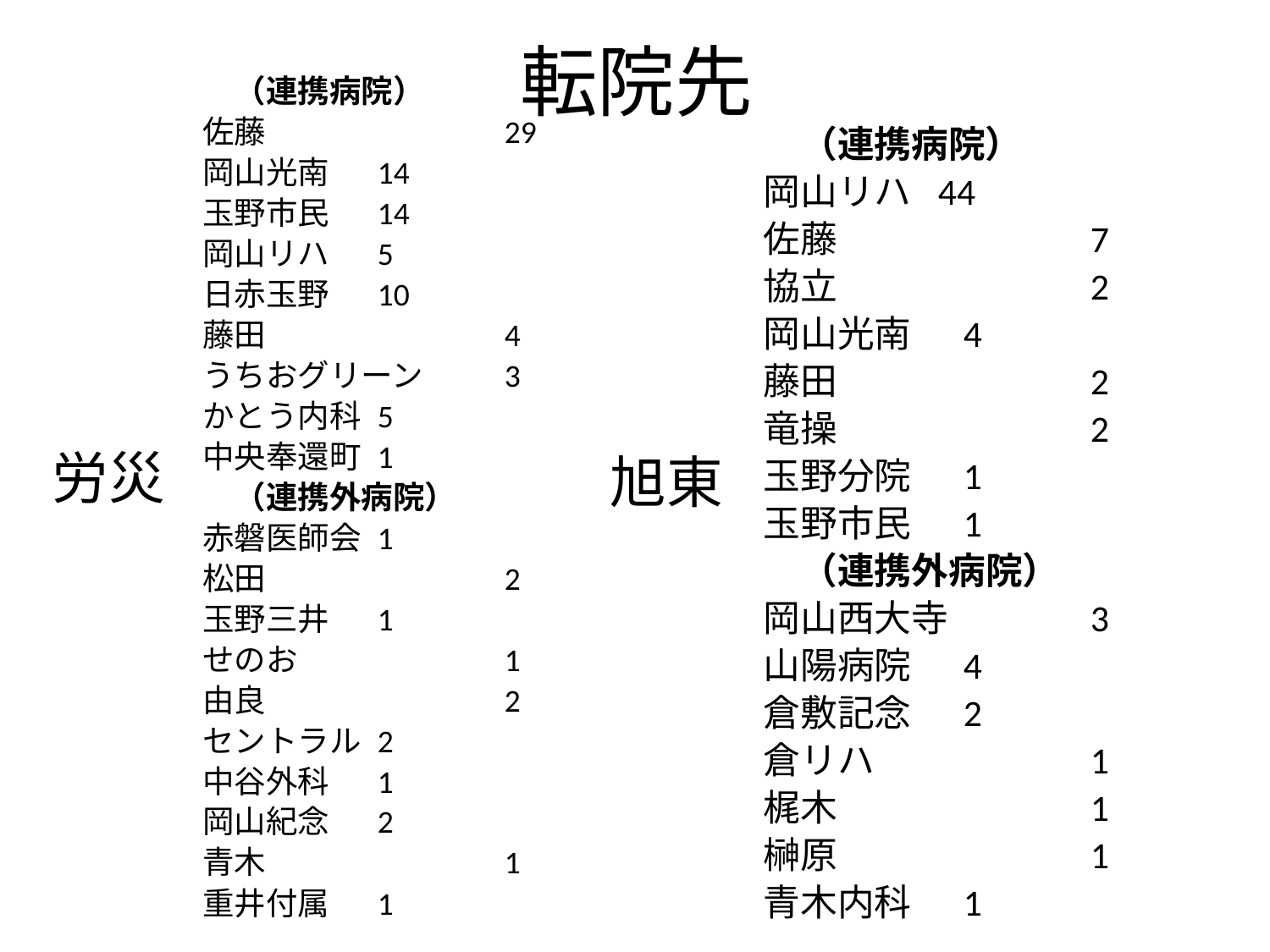

# 転院先
　（連携病院）
佐藤		29
岡山光南	14
玉野市民	14
岡山リハ	5
日赤玉野	10
藤田		4
うちおグリーン	3
かとう内科	5
中央奉還町	1
　（連携外病院）
赤磐医師会	1
松田		2
玉野三井	1
せのお		1
由良		2
セントラル	2
中谷外科	1
岡山紀念	2
青木		1
重井付属	1

　（連携病院）
岡山リハ	44
佐藤		  7
協立		  2
岡山光南	  4
藤田		  2
竜操		  2
玉野分院	  1
玉野市民	  1
　（連携外病院）
岡山西大寺	  3
山陽病院 	  4
倉敷記念	  2
倉リハ		  1
梶木		  1
榊原		  1
青木内科	  1

労災
旭東